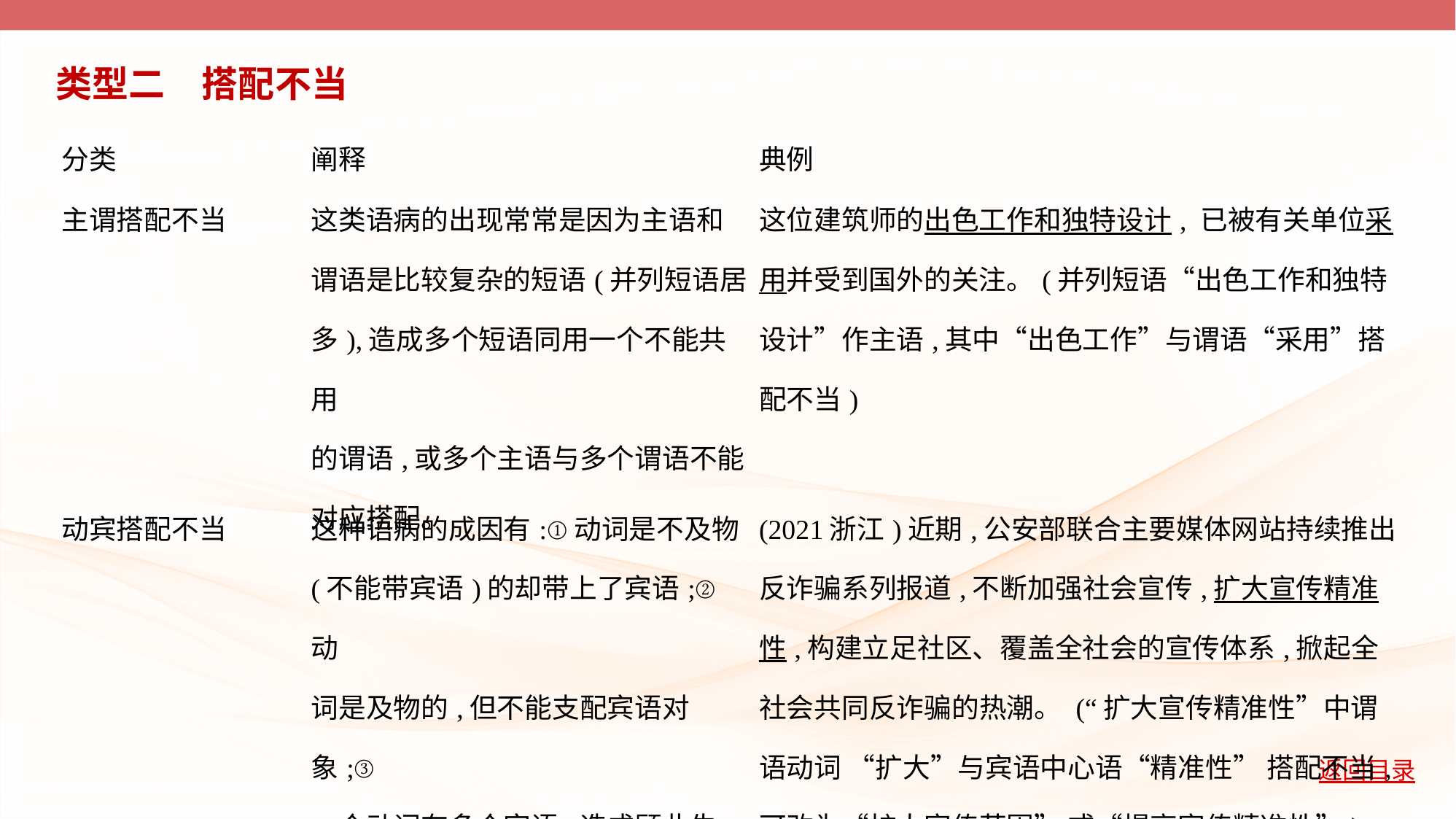

类型二　搭配不当
| 分类 | 阐释 | 典例 |
| --- | --- | --- |
| 主谓搭配不当 | 这类语病的出现常常是因为主语和 谓语是比较复杂的短语(并列短语居 多),造成多个短语同用一个不能共用 的谓语,或多个主语与多个谓语不能 对应搭配。 | 这位建筑师的出色工作和独特设计, 已被有关单位采用并受到国外的关注。(并列短语“出色工作和独特设计”作主语,其中“出色工作”与谓语“采用”搭配不当) |
| 动宾搭配不当 | 这种语病的成因有:①动词是不及物 (不能带宾语)的却带上了宾语;②动 词是及物的,但不能支配宾语对象;③ 一个动词有多个宾语,造成顾此失 彼。 | (2021浙江)近期,公安部联合主要媒体网站持续推出反诈骗系列报道,不断加强社会宣传,扩大宣传精准性,构建立足社区、覆盖全社会的宣传体系,掀起全社会共同反诈骗的热潮。 (“扩大宣传精准性”中谓语动词 “扩大”与宾语中心语“精准性” 搭配不当,可改为“扩大宣传范围” 或“提高宣传精准性”) |